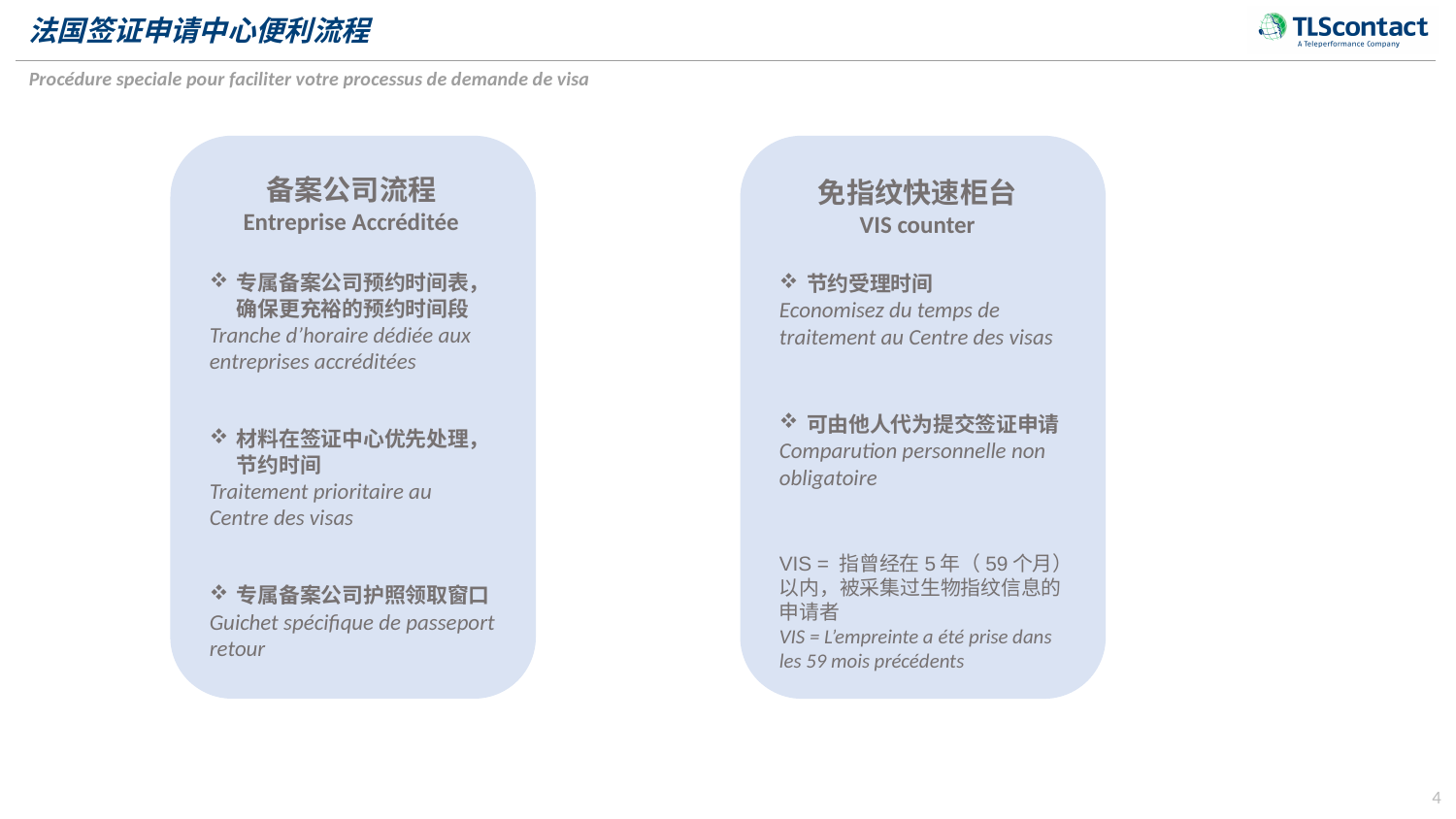

法国签证申请中心便利流程
Procédure speciale pour faciliter votre processus de demande de visa

备案公司流程
Entreprise Accréditée

专属备案公司预约时间表，确保更充裕的预约时间段
Tranche d’horaire dédiée aux
entreprises accréditées

材料在签证中心优先处理，节约时间
Traitement prioritaire au Centre des visas

专属备案公司护照领取窗口
Guichet spécifique de passeport retour

免指纹快速柜台
VIS counter
节约受理时间
Economisez du temps de traitement au Centre des visas
VIS = 指曾经在5年（59个月）以内，被采集过生物指纹信息的申请者
VIS = L’empreinte a été prise dans les 59 mois précédents

可由他人代为提交签证申请
Comparution personnelle non obligatoire
4